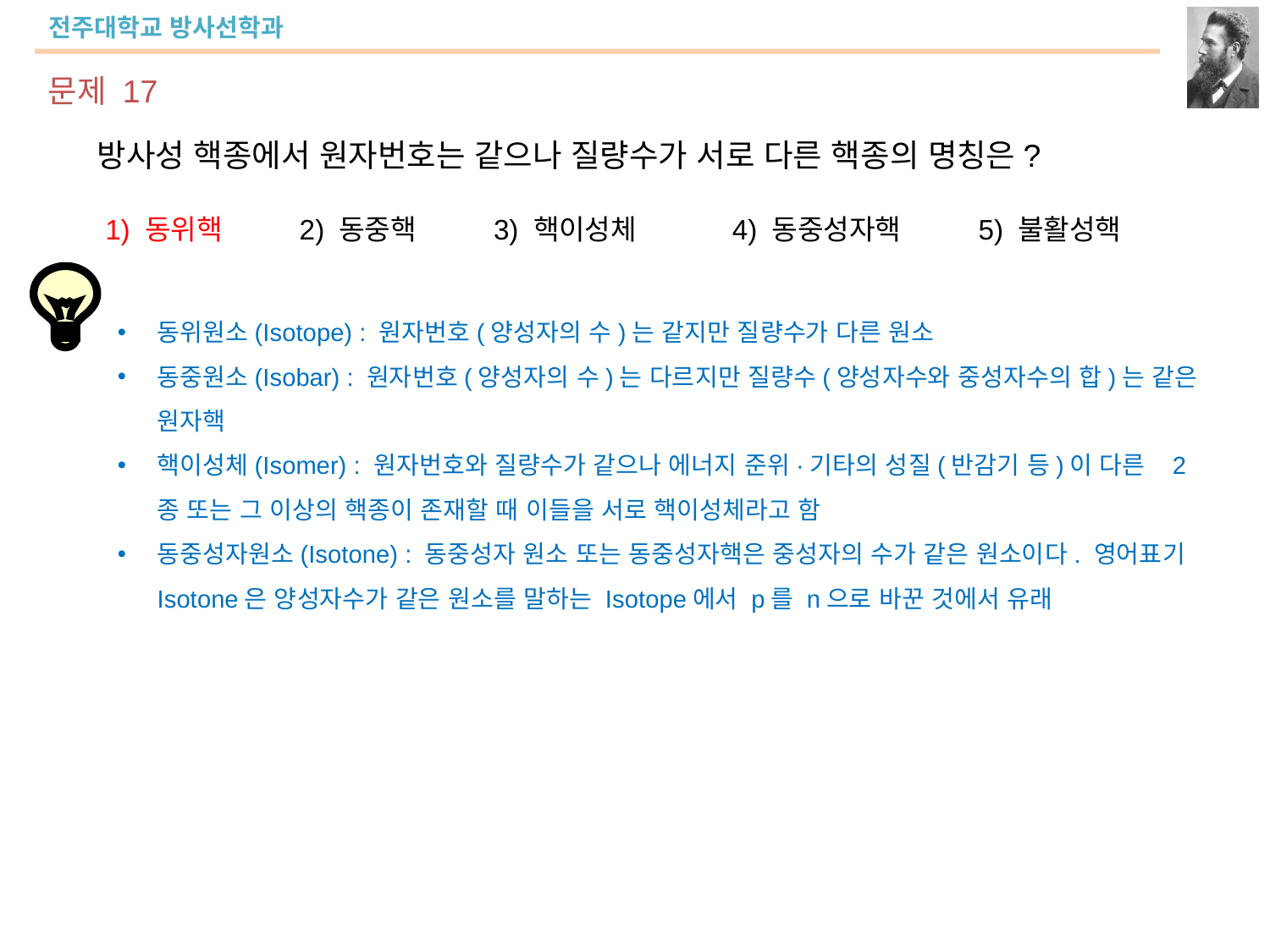

문제 17
방사성 핵종에서 원자번호는 같으나 질량수가 서로 다른 핵종의 명칭은?

 1) 동위핵         2) 동중핵         3) 핵이성체	4) 동중성자핵         5) 불활성핵

동위원소(Isotope) : 원자번호(양성자의 수)는 같지만 질량수가 다른 원소
동중원소(Isobar) : 원자번호(양성자의 수)는 다르지만 질량수(양성자수와 중성자수의 합)는 같은 원자핵
핵이성체(Isomer) : 원자번호와 질량수가 같으나 에너지 준위·기타의 성질(반감기 등)이 다른   2종 또는 그 이상의 핵종이 존재할 때 이들을 서로 핵이성체라고 함
동중성자원소(Isotone) : 동중성자 원소 또는 동중성자핵은 중성자의 수가 같은 원소이다. 영어표기 Isotone은 양성자수가 같은 원소를 말하는 Isotope에서 p를 n으로 바꾼 것에서 유래